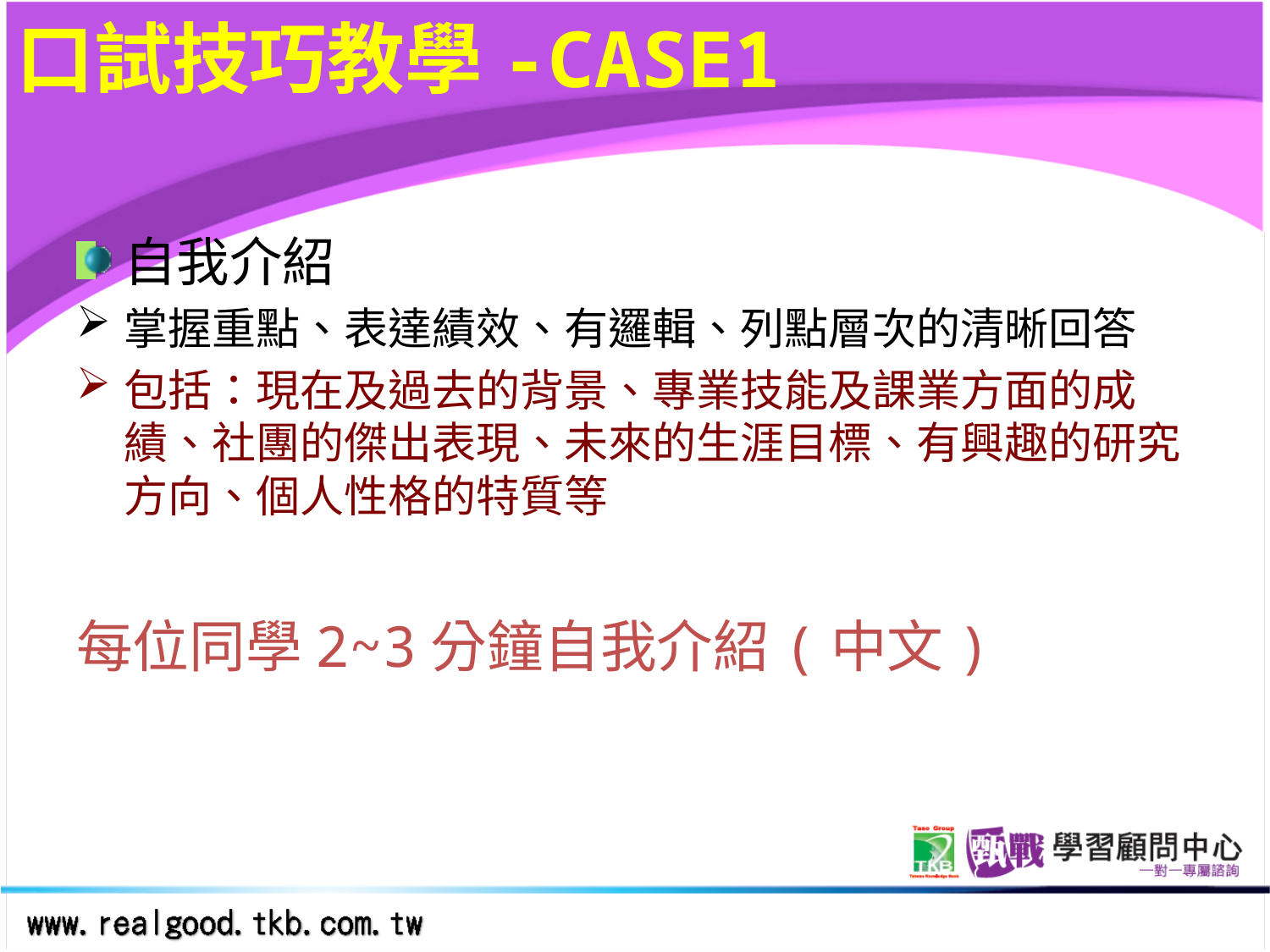

# 口試技巧教學-CASE1
自我介紹
掌握重點、表達績效、有邏輯、列點層次的清晰回答
包括：現在及過去的背景、專業技能及課業方面的成績、社團的傑出表現、未來的生涯目標、有興趣的研究方向、個人性格的特質等

每位同學2~3分鐘自我介紹(中文)